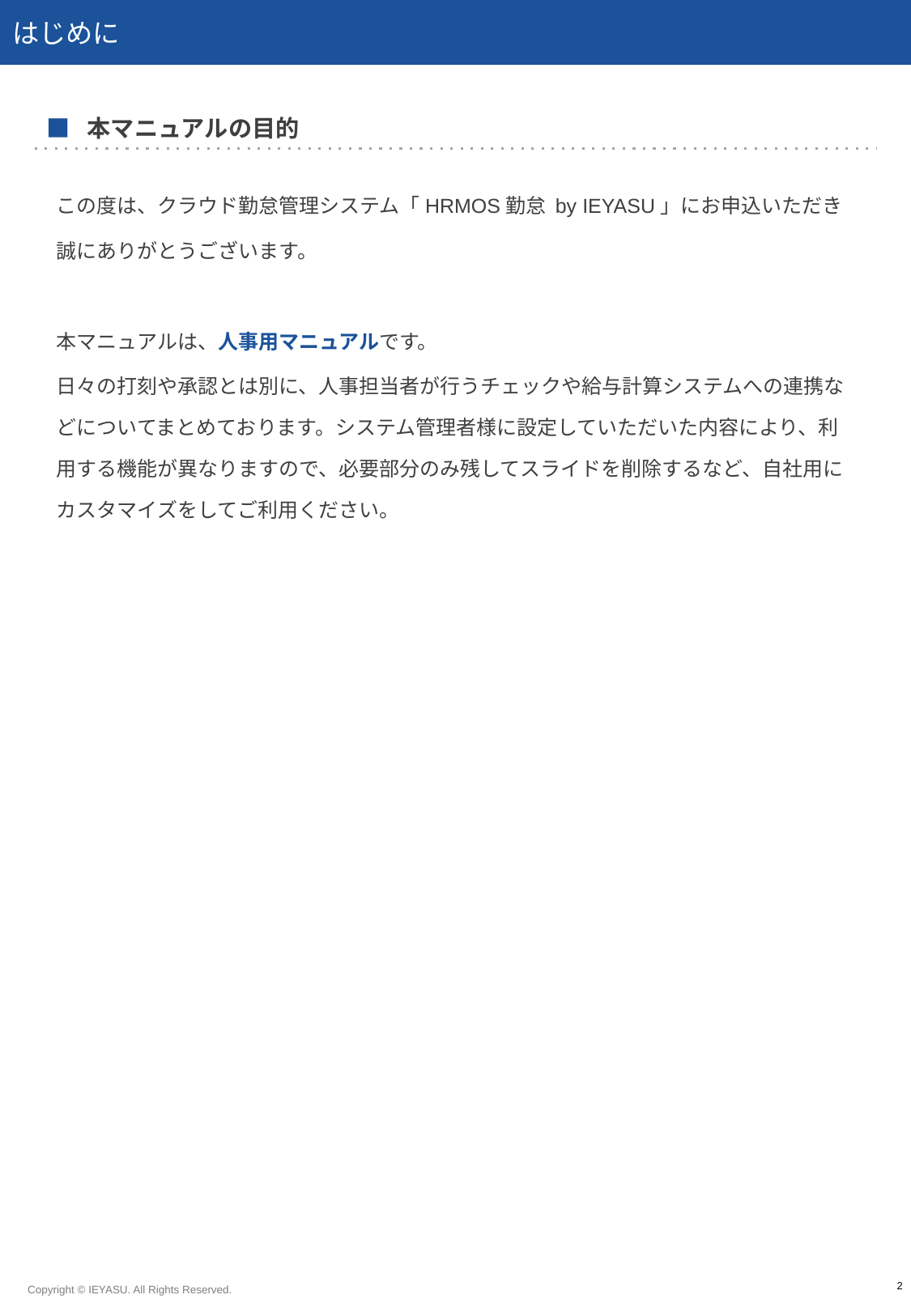

# はじめに
■  本マニュアルの目的
この度は、クラウド勤怠管理システム「HRMOS勤怠 by IEYASU」にお申込いただき
誠にありがとうございます。

本マニュアルは、人事用マニュアルです。
日々の打刻や承認とは別に、人事担当者が行うチェックや給与計算システムへの連携などについてまとめております。システム管理者様に設定していただいた内容により、利用する機能が異なりますので、必要部分のみ残してスライドを削除するなど、自社用にカスタマイズをしてご利用ください。